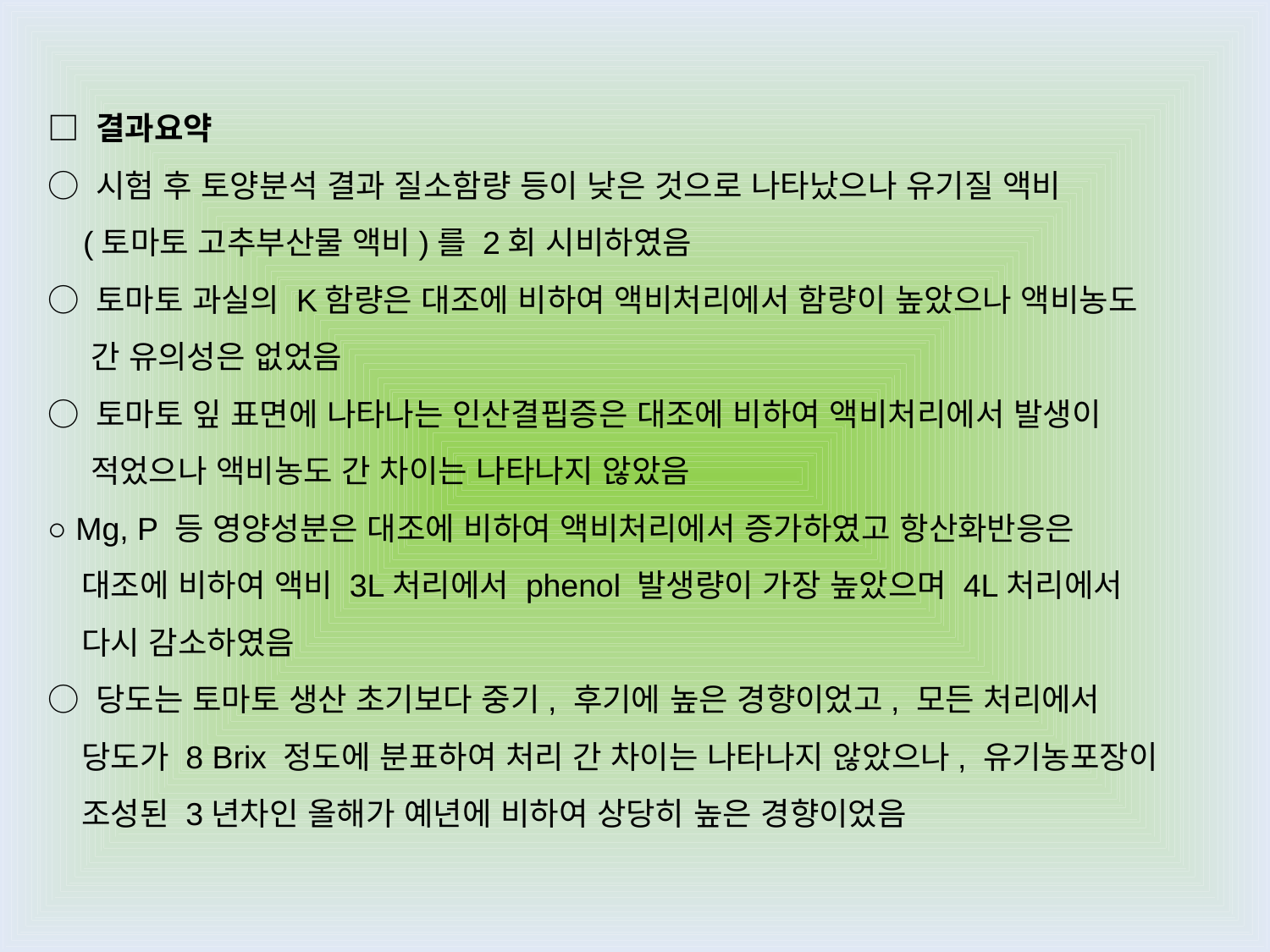

□ 결과요약
○ 시험 후 토양분석 결과 질소함량 등이 낮은 것으로 나타났으나 유기질 액비
    (토마토 고추부산물 액비)를 2회 시비하였음
○ 토마토 과실의 K함량은 대조에 비하여 액비처리에서 함량이 높았으나 액비농도
    간 유의성은 없었음
○ 토마토 잎 표면에 나타나는 인산결핍증은 대조에 비하여 액비처리에서 발생이
    적었으나 액비농도 간 차이는 나타나지 않았음
○ Mg, P 등 영양성분은 대조에 비하여 액비처리에서 증가하였고 항산화반응은
   대조에 비하여 액비 3L처리에서 phenol 발생량이 가장 높았으며 4L처리에서
   다시 감소하였음
○ 당도는 토마토 생산 초기보다 중기, 후기에 높은 경향이었고, 모든 처리에서
   당도가 8 Brix 정도에 분표하여 처리 간 차이는 나타나지 않았으나, 유기농포장이
   조성된 3년차인 올해가 예년에 비하여 상당히 높은 경향이었음